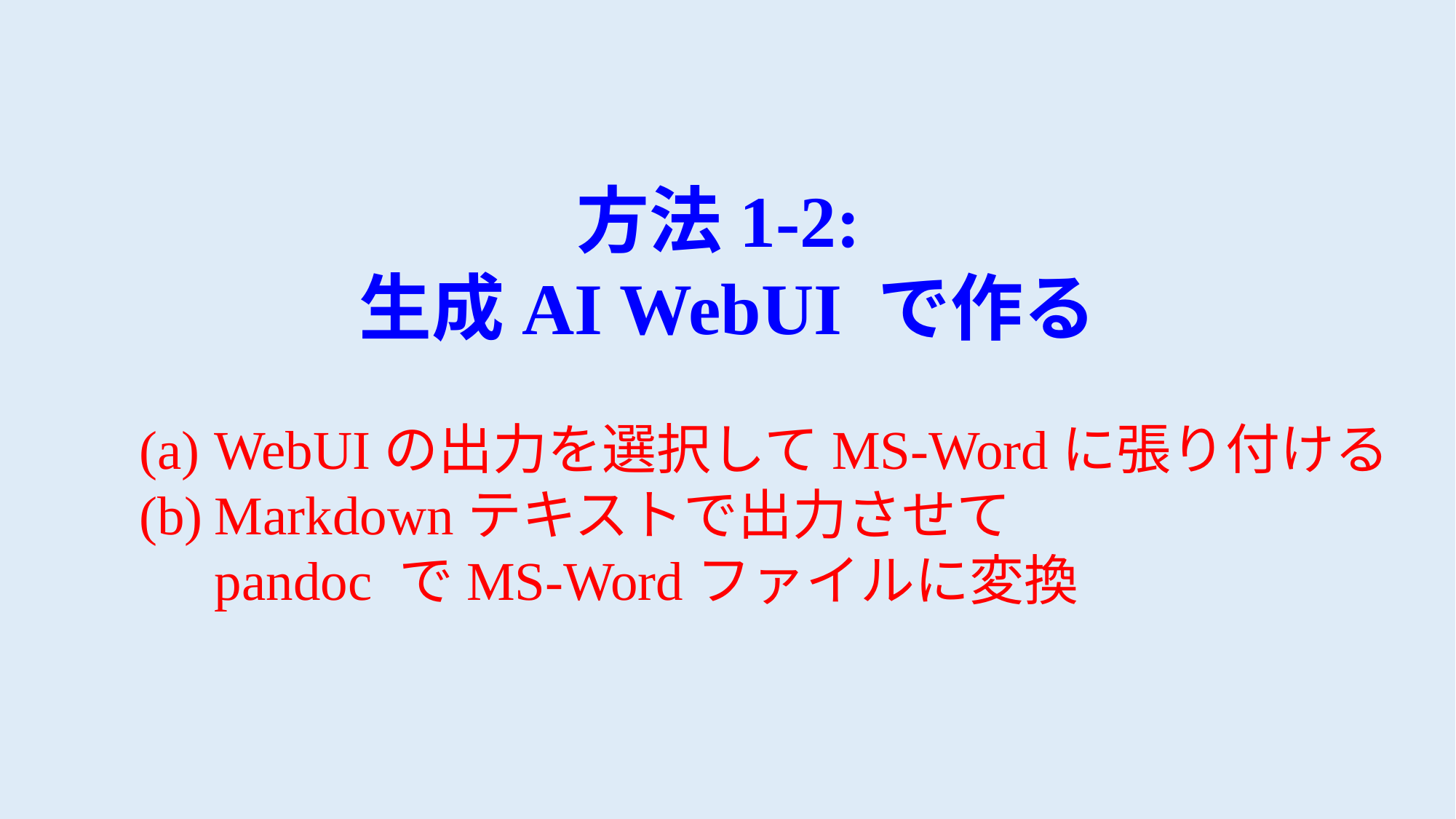

方法1-2:
生成AI WebUI で作る

WebUIの出力を選択してMS-Wordに張り付ける
Markdownテキストで出力させて
pandoc でMS-Wordファイルに変換